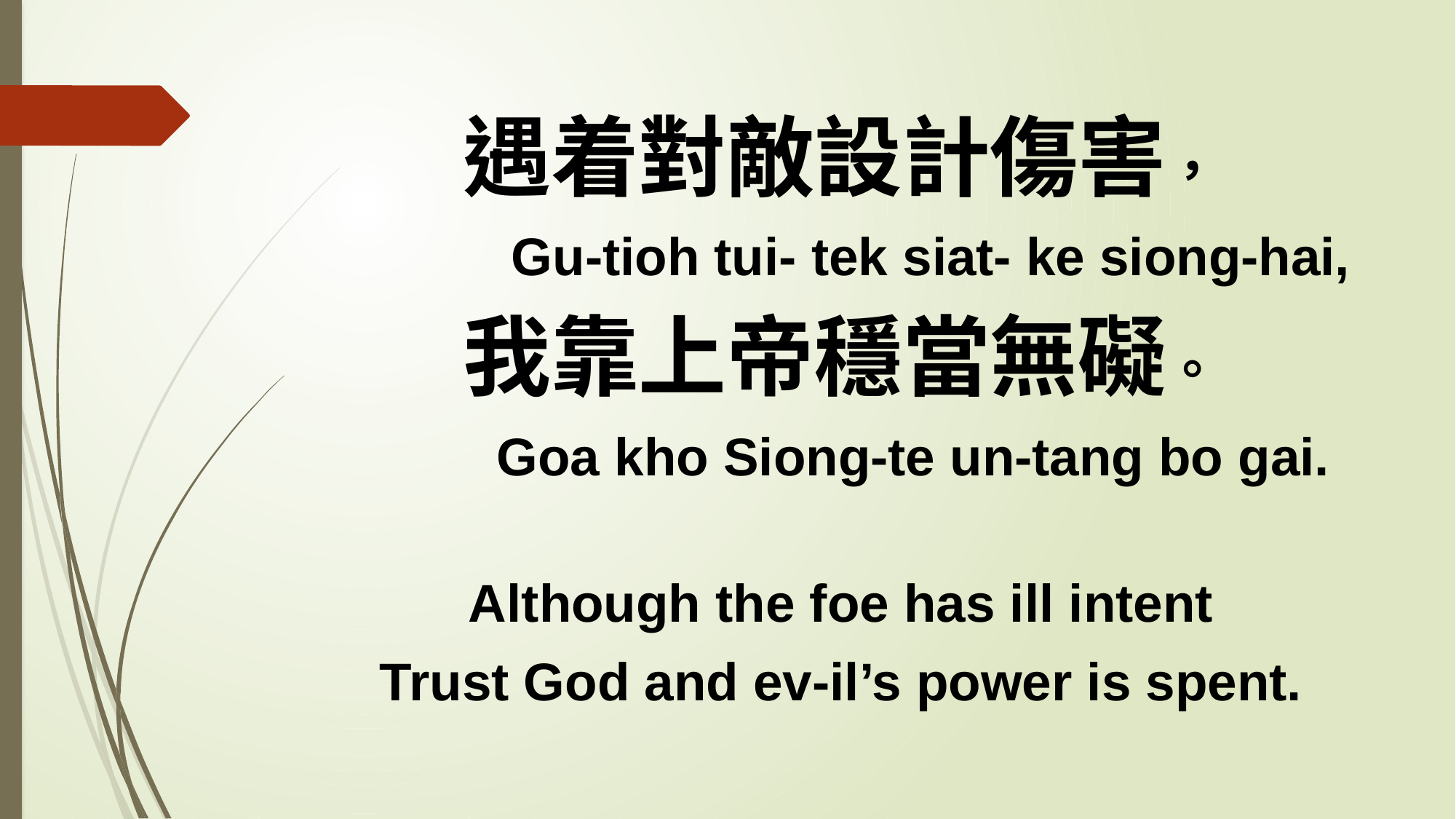

遇着對敵設計傷害，
             Gu-tioh tui- tek siat- ke siong-hai,
我靠上帝穩當無礙。
            Goa kho Siong-te un-tang bo gai.

Although the foe has ill intent
Trust God and ev-il’s power is spent.